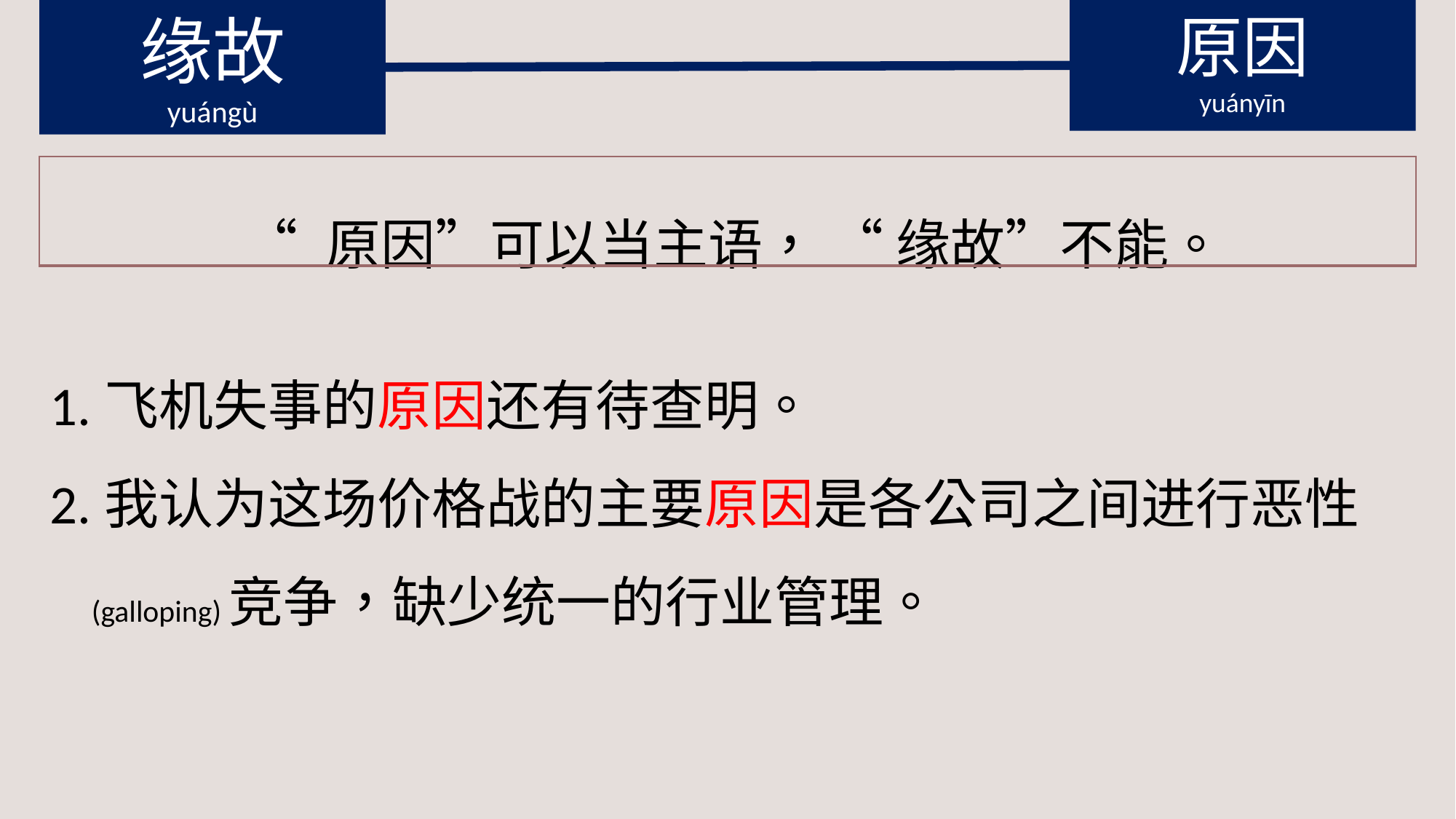

缘故
yuángù
原因
yuányīn

| “ 原因”可以当主语， “ 缘故”不能。 |
| --- |
1.飞机失事的原因还有待查明。
2.我认为这场价格战的主要原因是各公司之间进行恶性
      (galloping)竞争，缺少统一的行业管理。